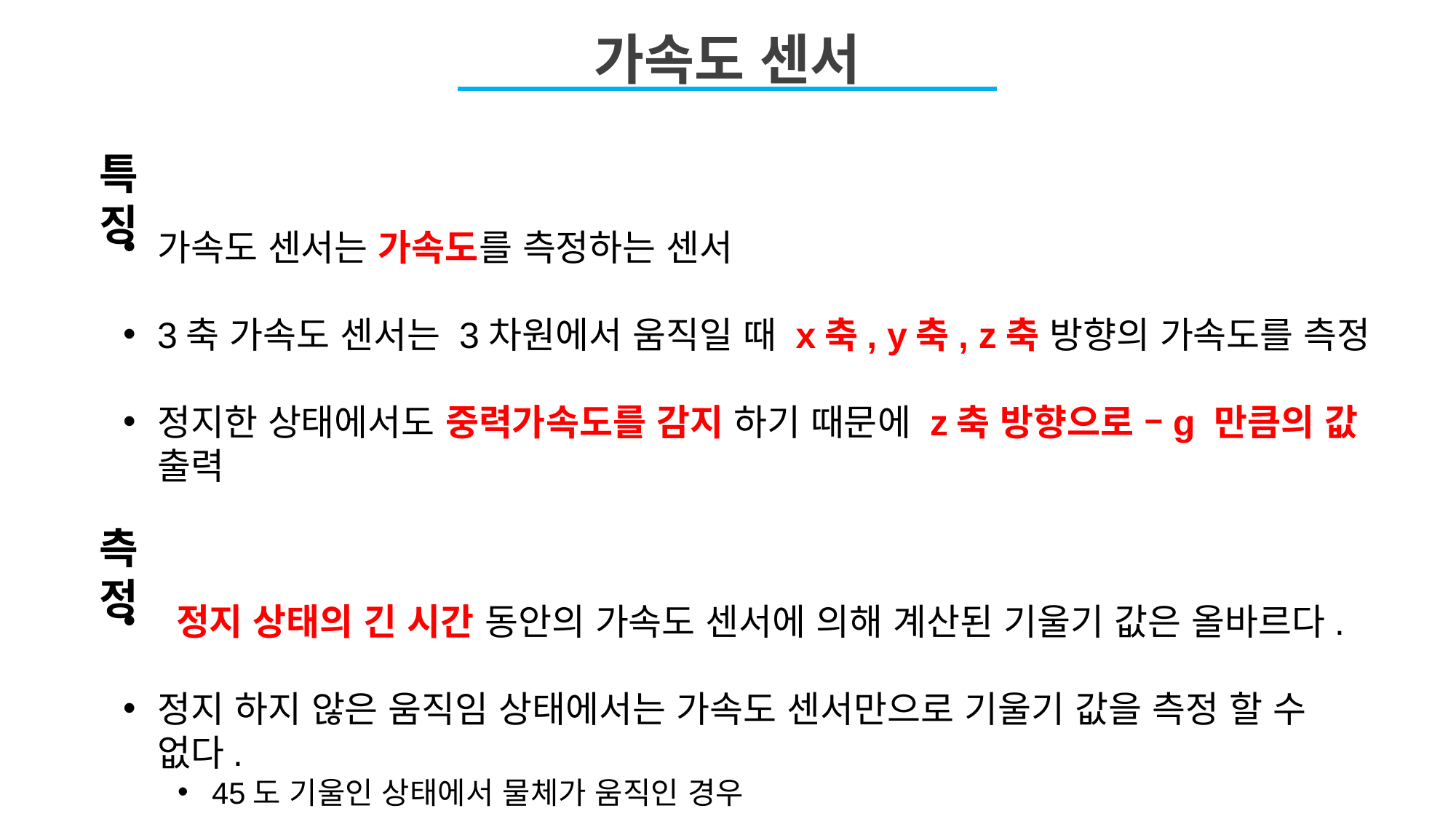

가속도 센서
특징
가속도 센서는 가속도를 측정하는 센서

3축 가속도 센서는 3차원에서 움직일 때 x축, y축, z축 방향의 가속도를 측정

정지한 상태에서도 중력가속도를 감지 하기 때문에 z축 방향으로 –g 만큼의 값 출력
측정
 정지 상태의 긴 시간 동안의 가속도 센서에 의해 계산된 기울기 값은 올바르다.

정지 하지 않은 움직임 상태에서는 가속도 센서만으로 기울기 값을 측정 할 수 없다.
45도 기울인 상태에서 물체가 움직인 경우